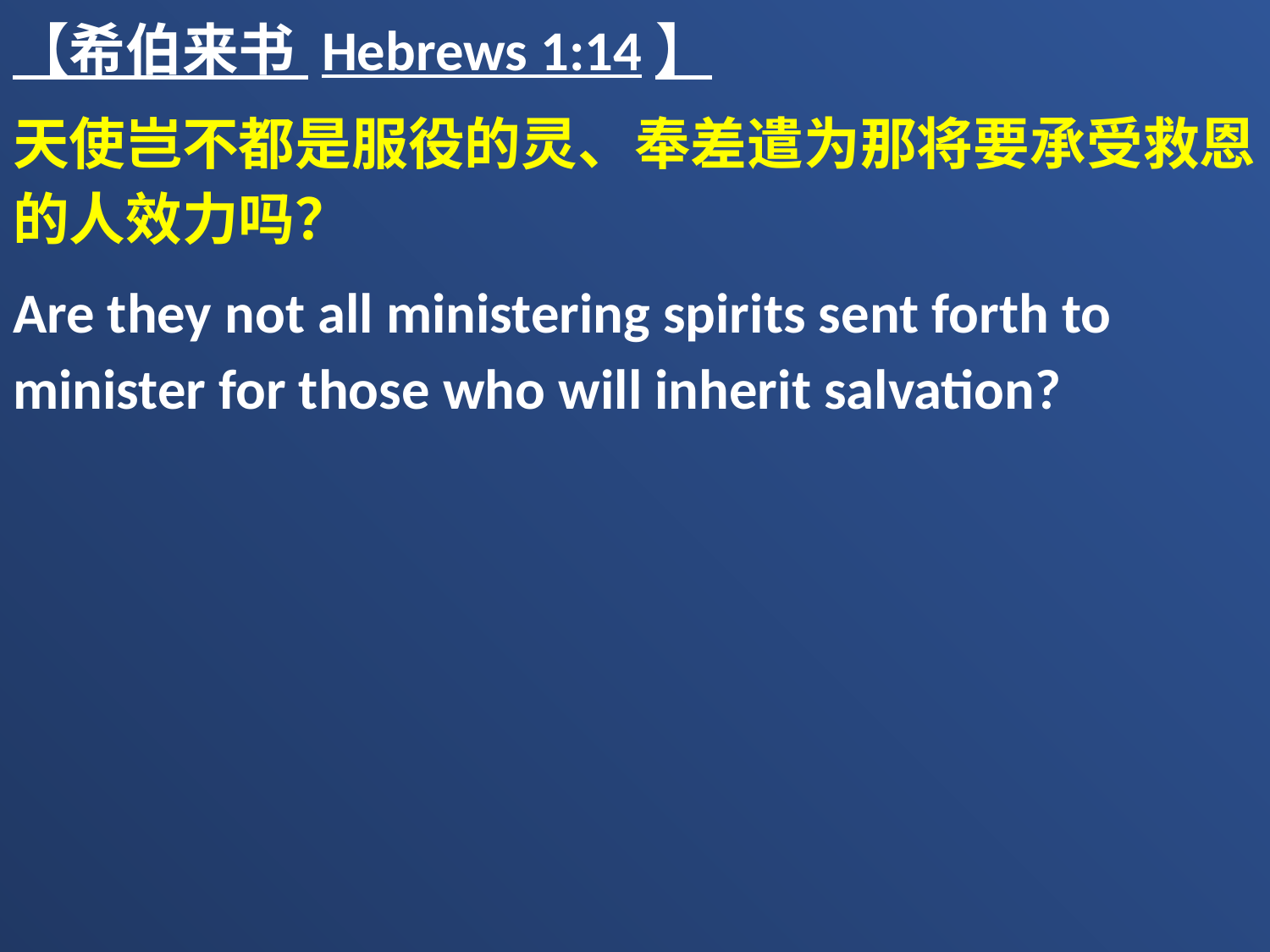

【希伯来书 Hebrews 1:14】
天使岂不都是服役的灵、奉差遣为那将要承受救恩的人效力吗？
Are they not all ministering spirits sent forth to minister for those who will inherit salvation?